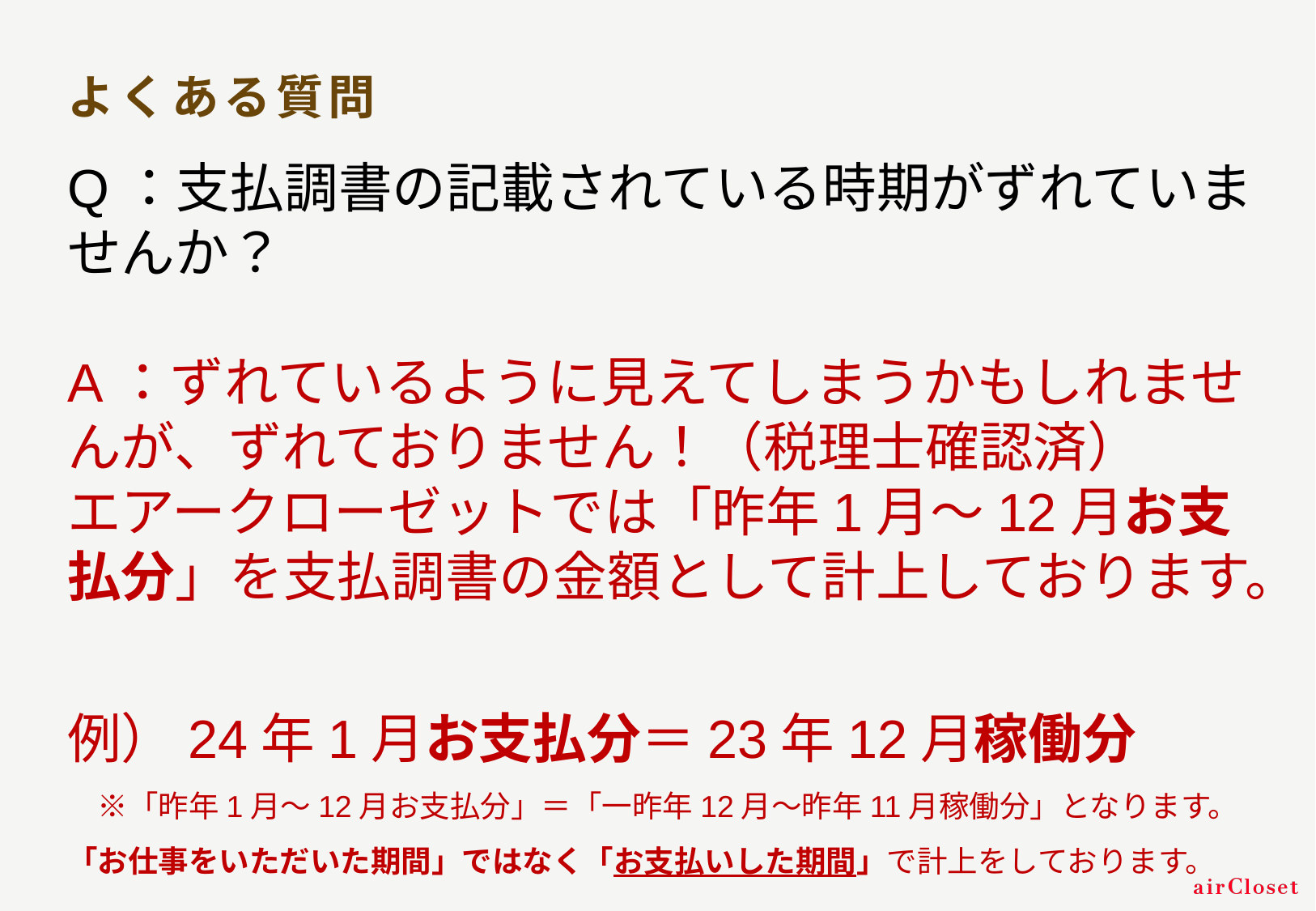

# よくある質問
Q：支払調書の記載されている時期がずれていませんか？

A：ずれているように見えてしまうかもしれませんが、ずれておりません！（税理士確認済）
エアークローゼットでは「昨年1月〜12月お支払分」を支払調書の金額として計上しております。

例）24年1月お支払分＝23年12月稼働分
　※「昨年1月〜12月お支払分」＝「一昨年12月〜昨年11月稼働分」となります。「お仕事をいただいた期間」ではなく「お支払いした期間」で計上をしております。